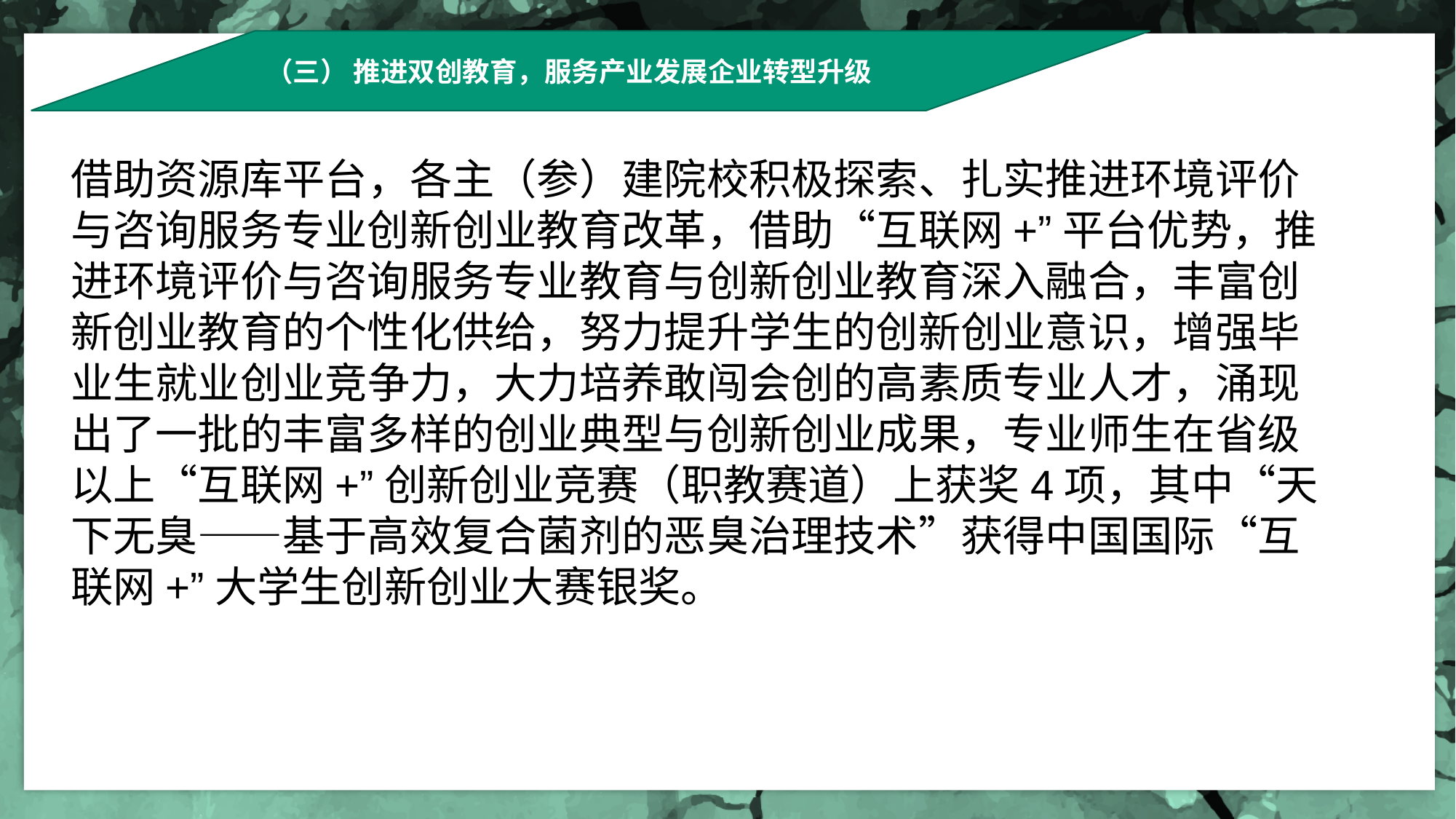

（三） 推进双创教育，服务产业发展企业转型升级
借助资源库平台，各主（参）建院校积极探索、扎实推进环境评价与咨询服务专业创新创业教育改革，借助“互联网+”平台优势，推进环境评价与咨询服务专业教育与创新创业教育深入融合，丰富创新创业教育的个性化供给，努力提升学生的创新创业意识，增强毕业生就业创业竞争力，大力培养敢闯会创的高素质专业人才，涌现出了一批的丰富多样的创业典型与创新创业成果，专业师生在省级以上“互联网+”创新创业竞赛（职教赛道）上获奖4项，其中“天下无臭——基于高效复合菌剂的恶臭治理技术”获得中国国际“互联网+”大学生创新创业大赛银奖。